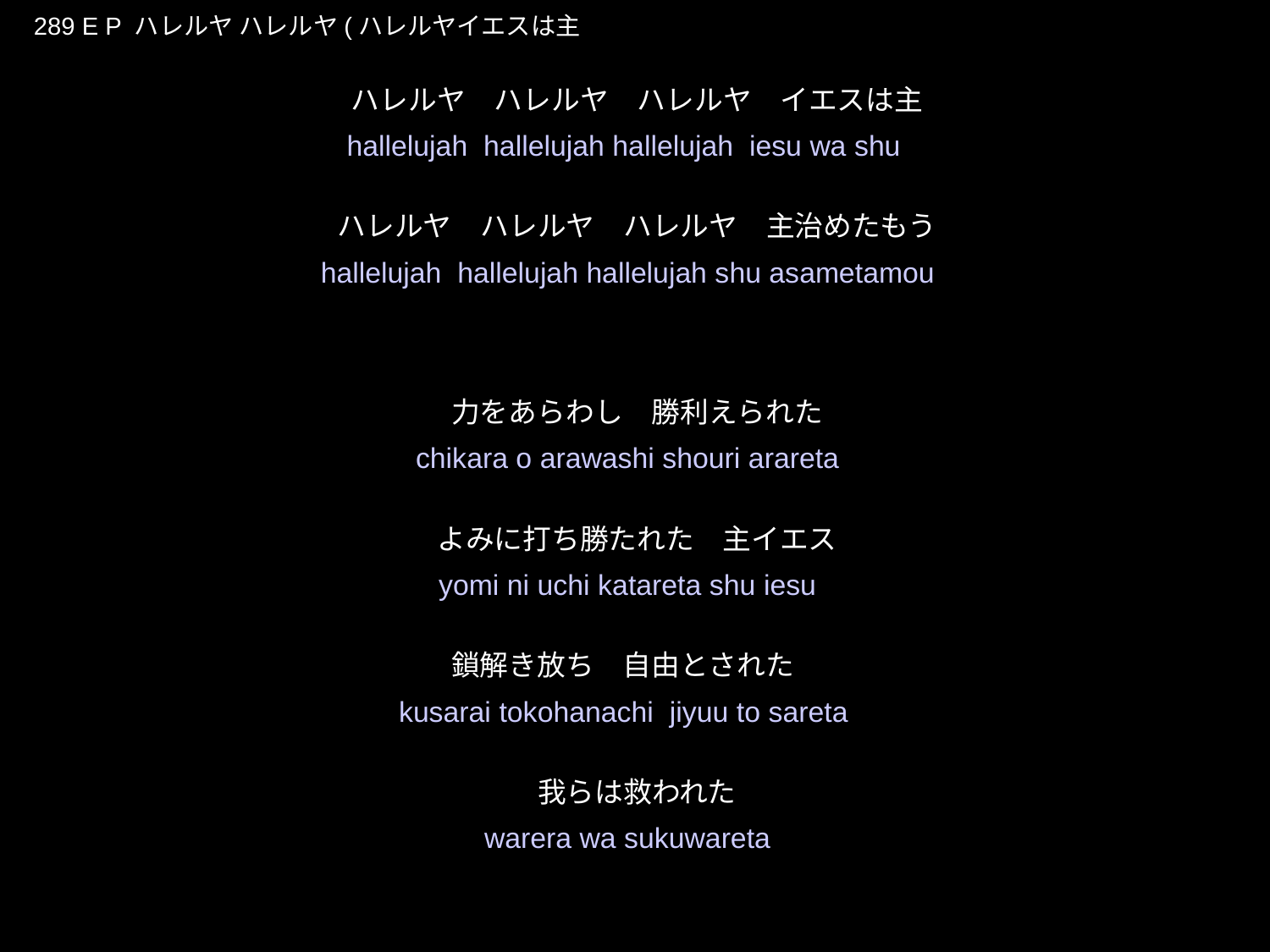

はれるやはれるやはれるやいえすはしゅ
★P
289 E P ハレルヤ ハレルヤ(ハレルヤイエスは主
ハレルヤ　ハレルヤ　ハレルヤ　イエスは主
ハレルヤ　ハレルヤ　ハレルヤ　主治めたもう
力をあらわし　勝利えられた
よみに打ち勝たれた　主イエス
鎖解き放ち　自由とされた　
我らは救われた
★４
hallelujah  hallelujah hallelujah  iesu wa shu
hallelujah  hallelujah hallelujah shu asametamou
chikara o arawashi shouri arareta
yomi ni uchi katareta shu iesu
kusarai tokohanachi  jiyuu to sareta
warera wa sukuwareta